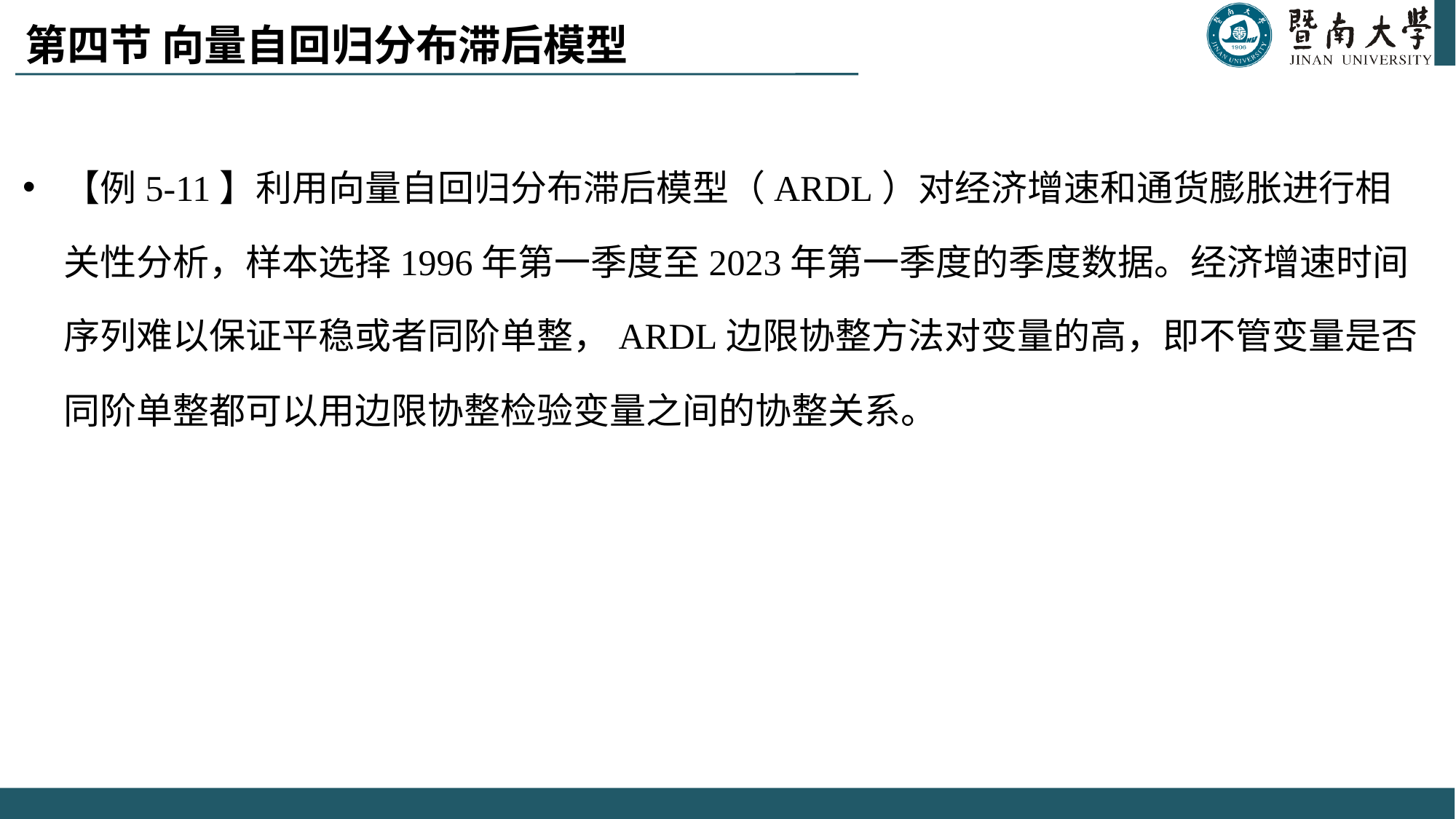

# 第四节 向量自回归分布滞后模型

【例5-11】利用向量自回归分布滞后模型（ARDL）对经济增速和通货膨胀进行相关性分析，样本选择1996年第一季度至2023年第一季度的季度数据。经济增速时间序列难以保证平稳或者同阶单整，ARDL边限协整方法对变量的高，即不管变量是否同阶单整都可以用边限协整检验变量之间的协整关系。